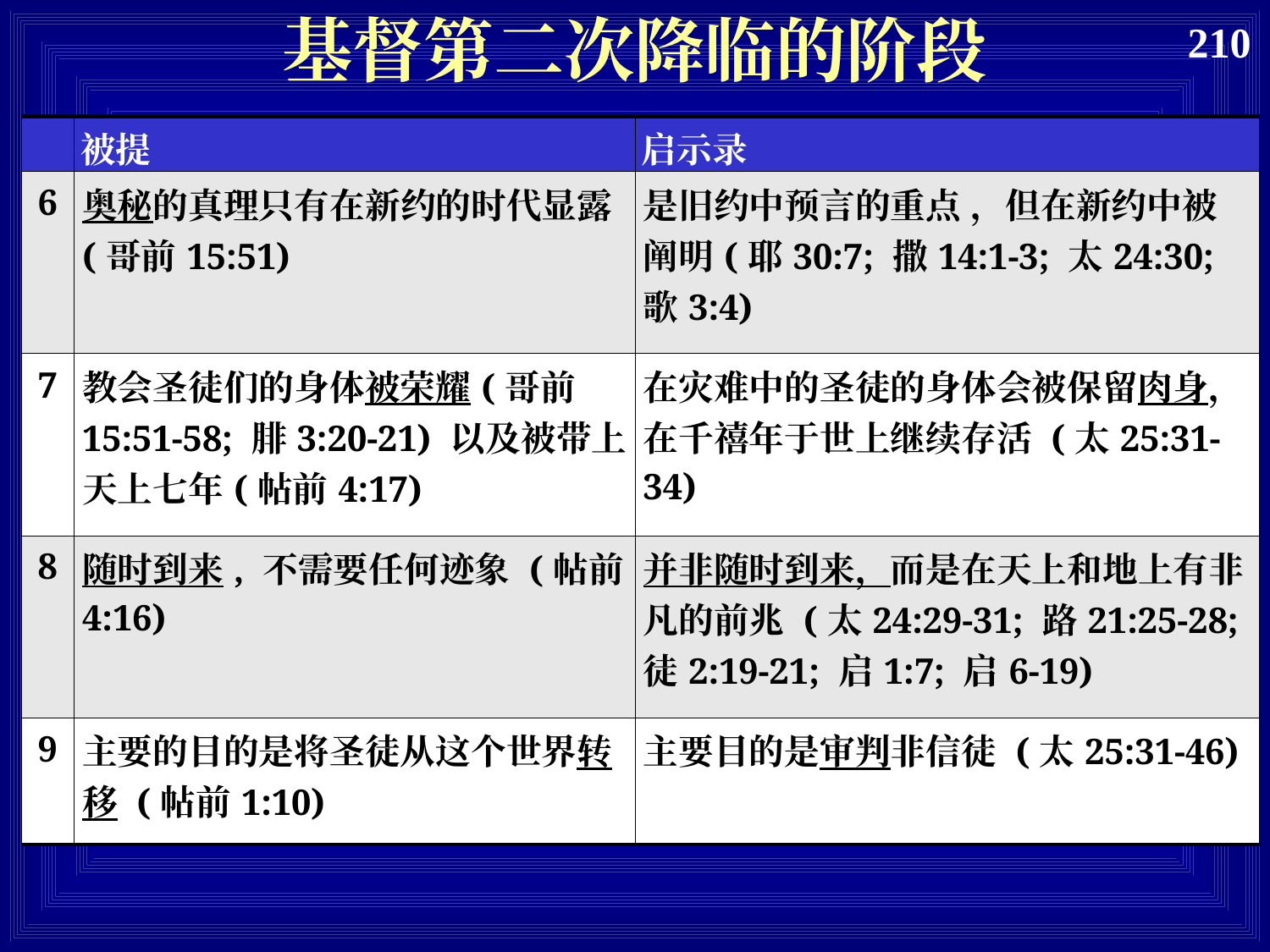

基督第二次降临的阶段
210
|  | 被提 | 启示录 |
| --- | --- | --- |
| 6 | 奥秘的真理只有在新约的时代显露 (哥前15:51) | 是旧约中预言的重点 ，但在新约中被阐明(耶30:7; 撒14:1-3; 太24:30; 歌3:4) |
| 7 | 教会圣徒们的身体被荣耀(哥前 15:51-58; 腓3:20-21) 以及被带上天上七年(帖前4:17) | 在灾难中的圣徒的身体会被保留肉身，在千禧年于世上继续存活 (太25:31-34) |
| 8 | 随时到来, 不需要任何迹象 (帖前 4:16) | 并非随时到来，而是在天上和地上有非凡的前兆 (太24:29-31; 路21:25-28; 徒2:19-21; 启1:7; 启6-19) |
| 9 | 主要的目的是将圣徒从这个世界转移 (帖前1:10) | 主要目的是审判非信徒 (太25:31-46) |